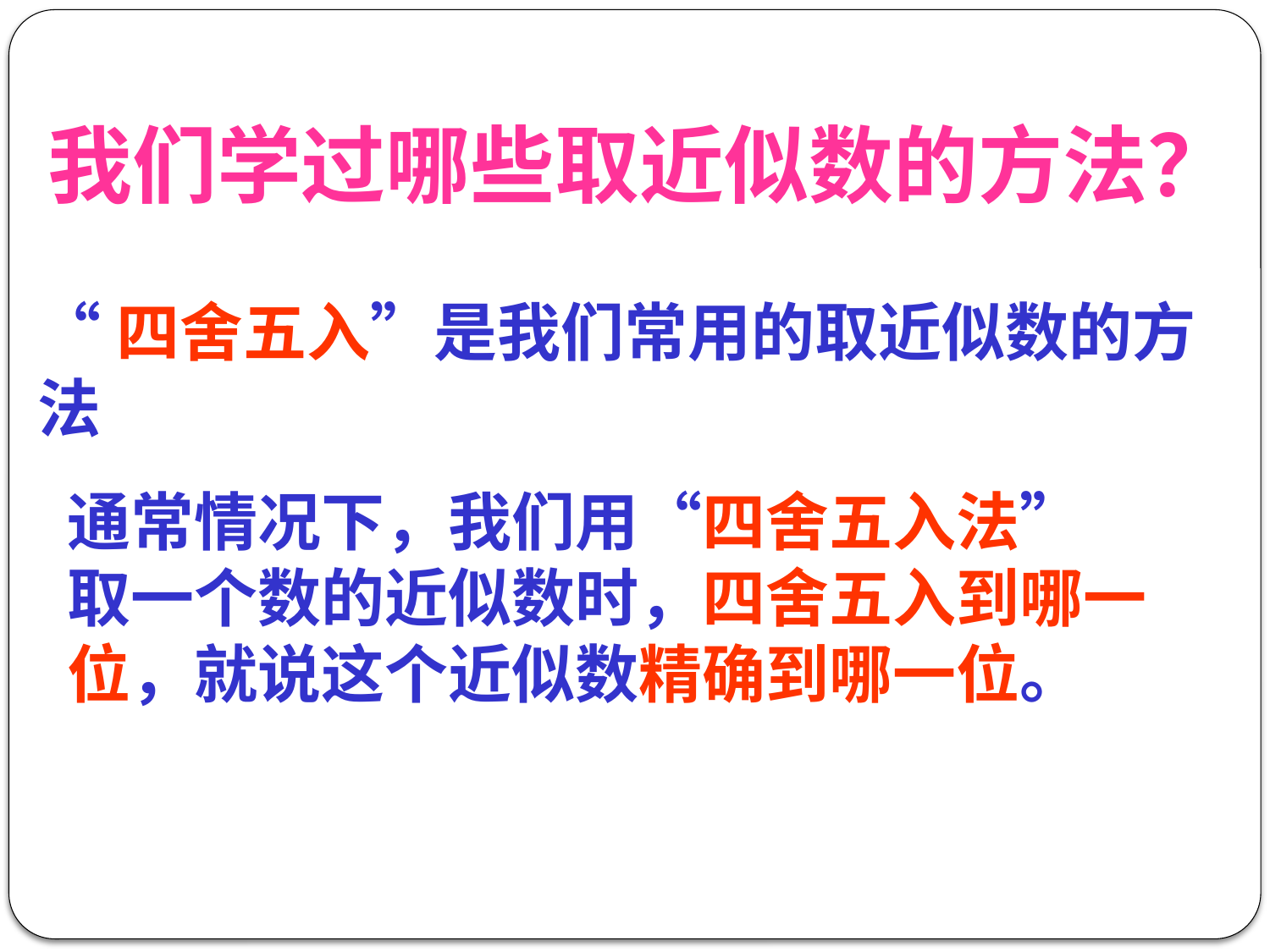

我们学过哪些取近似数的方法？
“四舍五入”是我们常用的取近似数的方法
通常情况下，我们用“四舍五入法”
取一个数的近似数时，四舍五入到哪一位，就说这个近似数精确到哪一位。